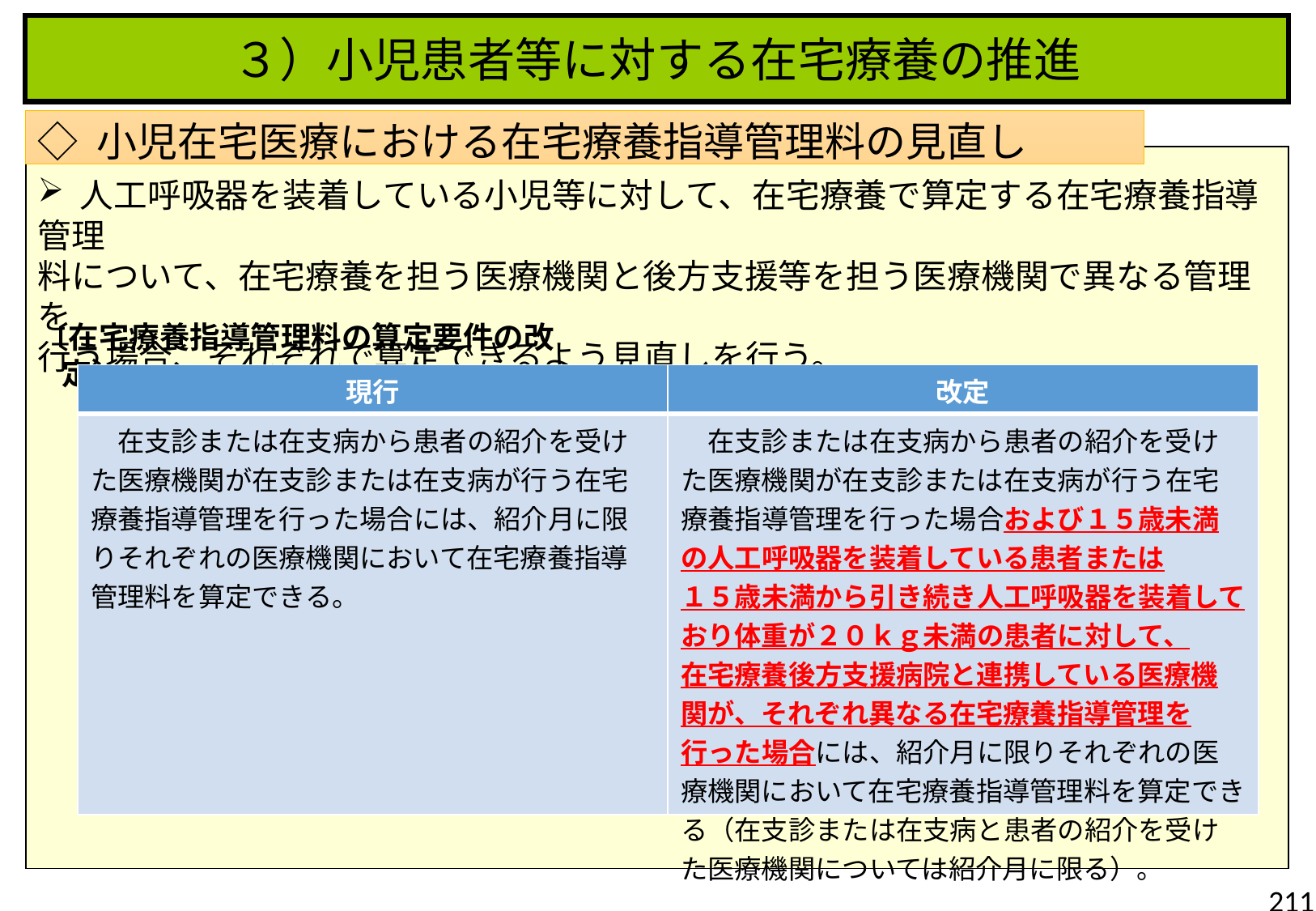

３）小児患者等に対する在宅療養の推進
◇ 小児在宅医療における在宅療養指導管理料の見直し

 人工呼吸器を装着している小児等に対して、在宅療養で算定する在宅療養指導管理
料について、在宅療養を担う医療機関と後方支援等を担う医療機関で異なる管理を
行う場合、それぞれで算定できるよう見直しを行う。
〔在宅療養指導管理料の算定要件の改定〕
| 現行 | 改定 |
| --- | --- |
| 在支診または在支病から患者の紹介を受けた医療機関が在支診または在支病が行う在宅療養指導管理を行った場合には、紹介月に限りそれぞれの医療機関において在宅療養指導管理料を算定できる。 | 在支診または在支病から患者の紹介を受けた医療機関が在支診または在支病が行う在宅療養指導管理を行った場合および１５歳未満の人工呼吸器を装着している患者または １５歳未満から引き続き人工呼吸器を装着しており体重が２０ｋｇ未満の患者に対して、 在宅療養後方支援病院と連携している医療機関が、それぞれ異なる在宅療養指導管理を行った場合には、紹介月に限りそれぞれの医療機関において在宅療養指導管理料を算定できる（在支診または在支病と患者の紹介を受けた医療機関については紹介月に限る）。 |
211